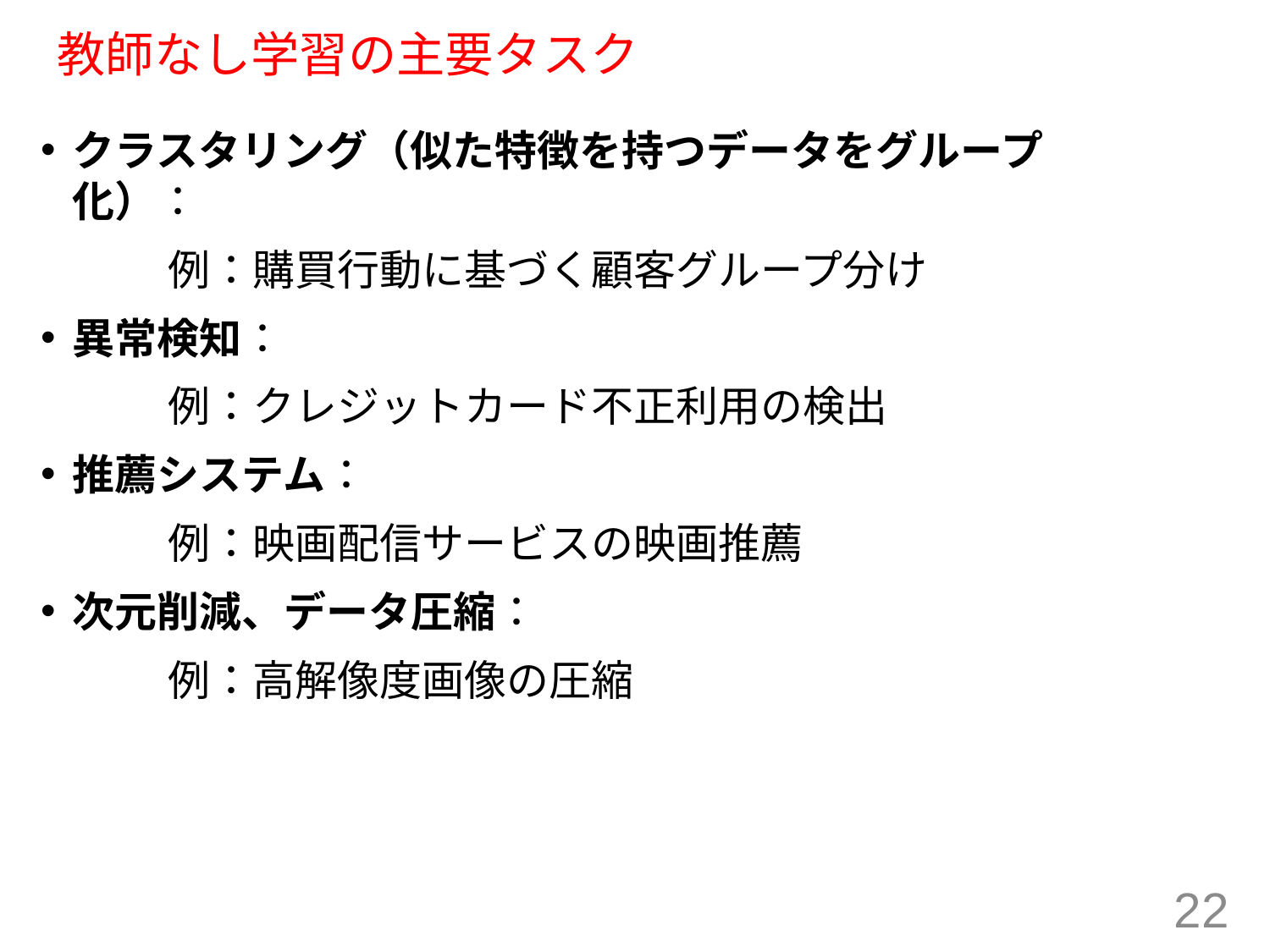

# 教師なし学習の主要タスク
クラスタリング（似た特徴を持つデータをグループ化）：
	例：購買行動に基づく顧客グループ分け
異常検知：
	例：クレジットカード不正利用の検出
推薦システム：
	例：映画配信サービスの映画推薦
次元削減、データ圧縮：
	例：高解像度画像の圧縮

22